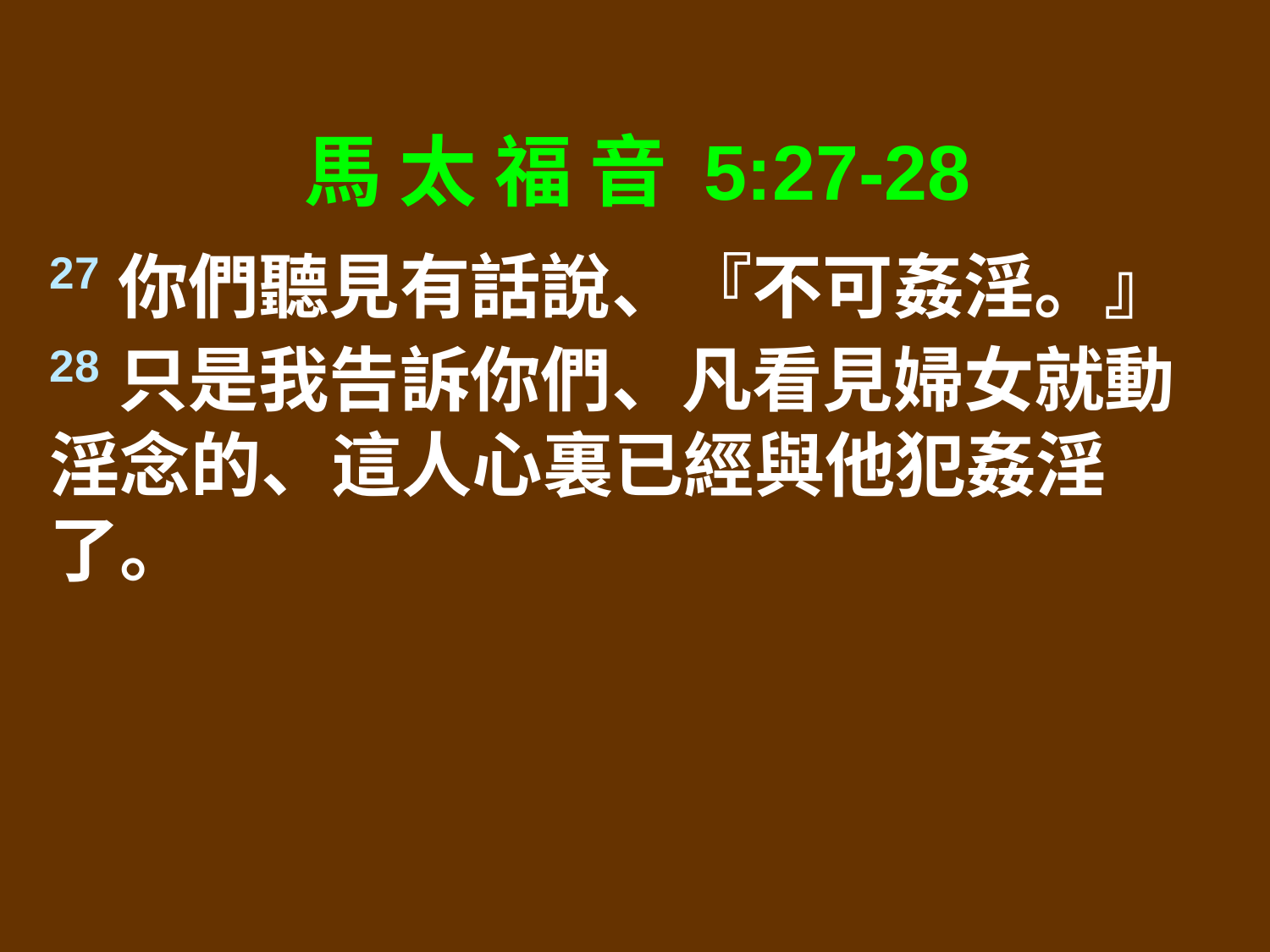

馬 太 福 音 5:27-28
27你們聽見有話說、『不可姦淫。』 28只是我告訴你們、凡看見婦女就動淫念的、這人心裏已經與他犯姦淫了。